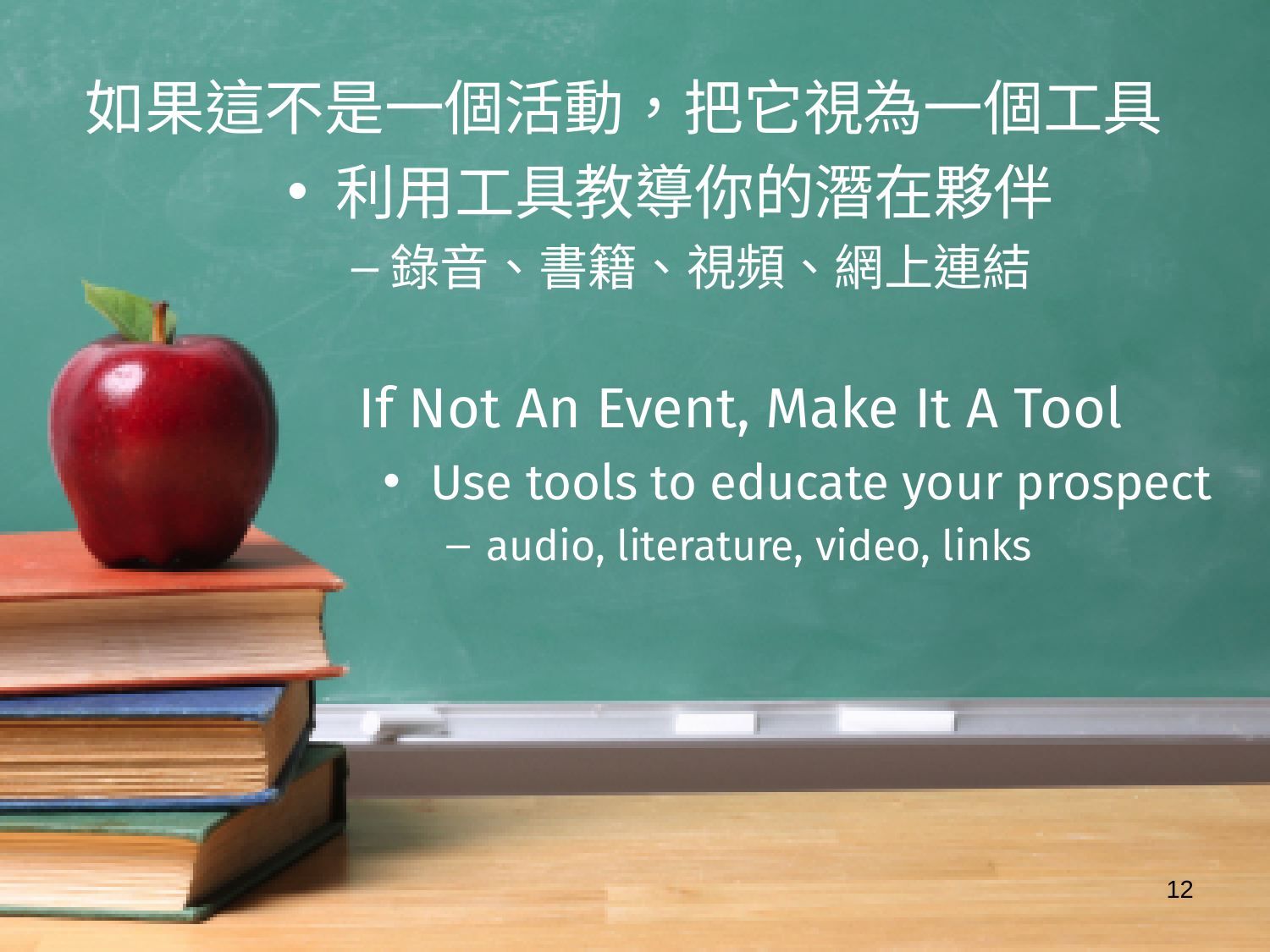

如果這不是一個活動，把它視為一個工具
利用工具教導你的潛在夥伴
錄音、書籍、視頻、網上連結
If Not An Event, Make It A Tool
Use tools to educate your prospect
audio, literature, video, links
12